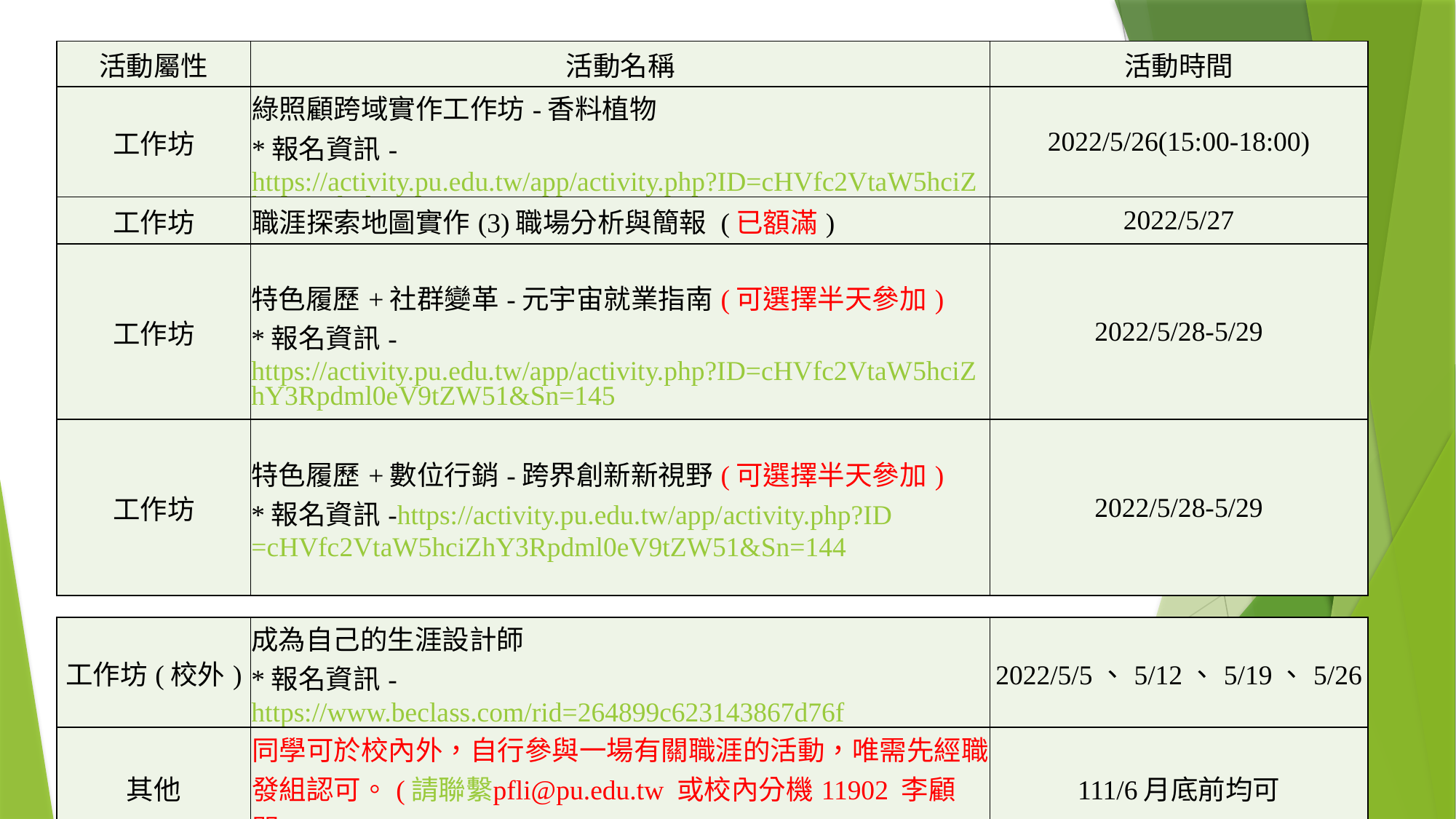

| 活動屬性 | 活動名稱 | 活動時間 |
| --- | --- | --- |
| 工作坊 | 綠照顧跨域實作工作坊-香料植物 \*報名資訊-https://activity.pu.edu.tw/app/activity.php?ID=cHVfc2VtaW5hciZhY3Rpdml0eV9tZW51&Sn=362 | 2022/5/26(15:00-18:00) |
| 工作坊 | 職涯探索地圖實作(3)職場分析與簡報 (已額滿) | 2022/5/27 |
| 工作坊 | 特色履歷+社群變革-元宇宙就業指南(可選擇半天參加) \*報名資訊- https://activity.pu.edu.tw/app/activity.php?ID=cHVfc2VtaW5hciZhY3Rpdml0eV9tZW51&Sn=145 | 2022/5/28-5/29 |
| 工作坊 | 特色履歷+數位行銷-跨界創新新視野(可選擇半天參加) \*報名資訊-https://activity.pu.edu.tw/app/activity.php?ID=cHVfc2VtaW5hciZhY3Rpdml0eV9tZW51&Sn=144 | 2022/5/28-5/29 |
| 工作坊(校外) | 成為自己的生涯設計師 \*報名資訊-https://www.beclass.com/rid=264899c623143867d76f | 2022/5/5、5/12、5/19、5/26 |
| --- | --- | --- |
| 其他 | 同學可於校內外，自行參與一場有關職涯的活動，唯需先經職發組認可。(請聯繫pfli@pu.edu.tw 或校內分機11902 李顧問) | 111/6月底前均可 |